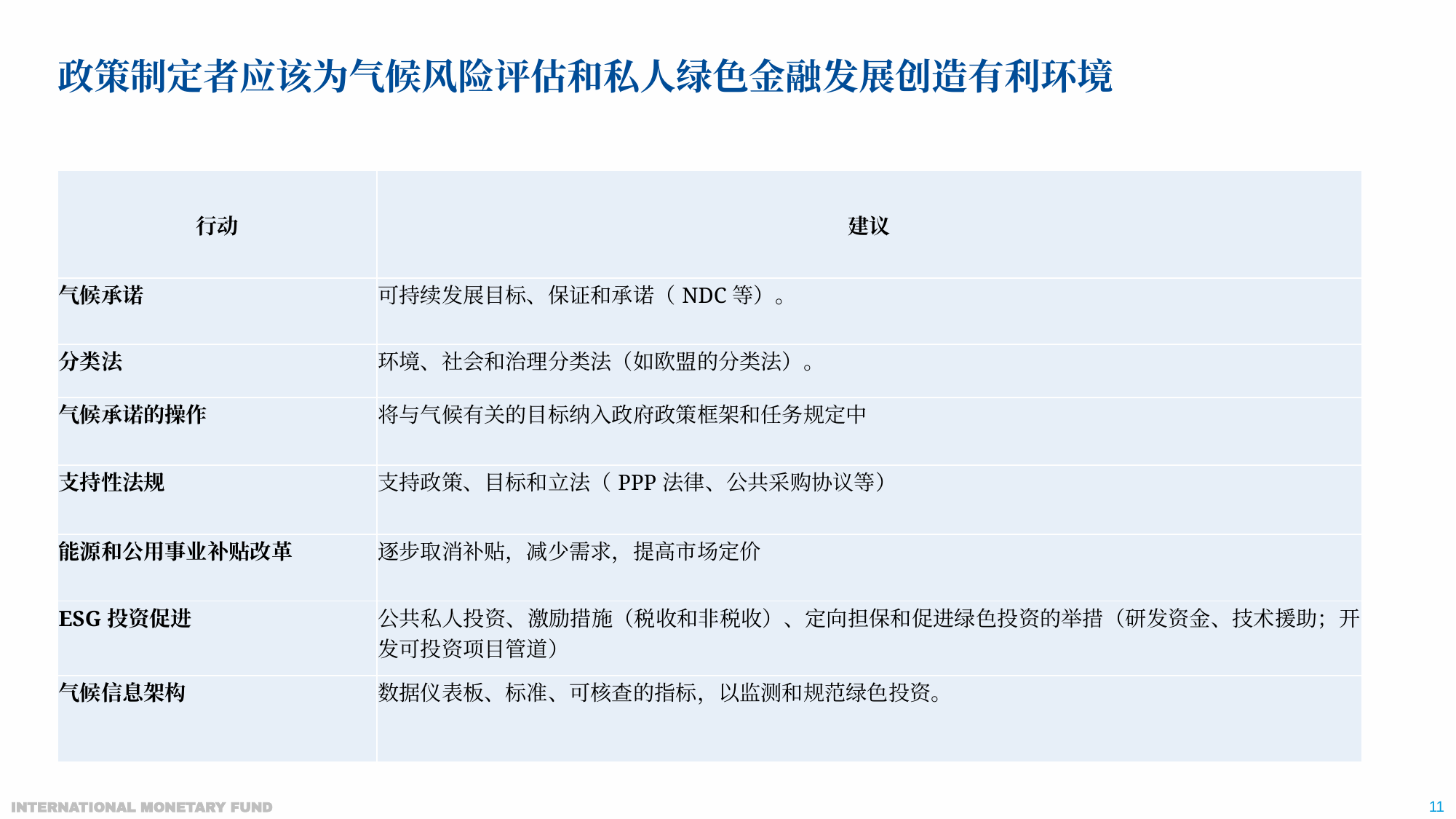

# 政策制定者应该为气候风险评估和私人绿色金融发展创造有利环境
| 行动 | 建议 |
| --- | --- |
| 气候承诺 | 可持续发展目标、保证和承诺（NDC等）。 |
| 分类法 | 环境、社会和治理分类法（如欧盟的分类法）。 |
| 气候承诺的操作 | 将与气候有关的目标纳入政府政策框架和任务规定中 |
| 支持性法规 | 支持政策、目标和立法（PPP法律、公共采购协议等） |
| 能源和公用事业补贴改革 | 逐步取消补贴，减少需求，提高市场定价 |
| ESG投资促进 | 公共私人投资、激励措施（税收和非税收）、定向担保和促进绿色投资的举措（研发资金、技术援助；开发可投资项目管道） |
| 气候信息架构 | 数据仪表板、标准、可核查的指标，以监测和规范绿色投资。 |